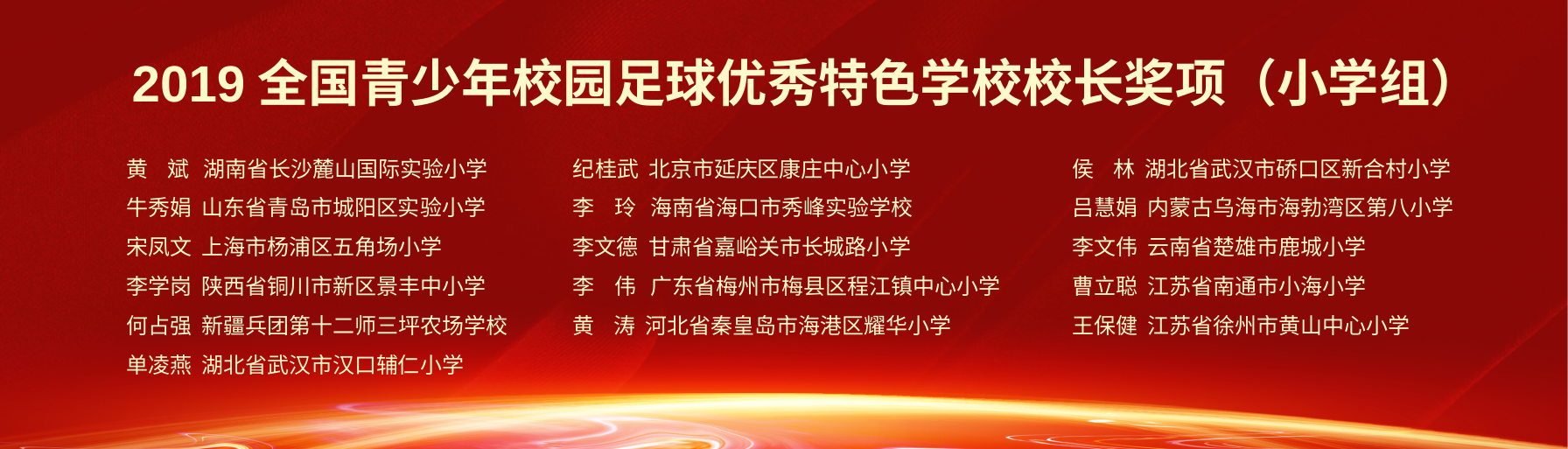

2019全国青少年校园足球优秀特色学校校长奖项（小学组）
黄    斌   湖南省长沙麓山国际实验小学
牛秀娟  山东省青岛市城阳区实验小学
宋凤文  上海市杨浦区五角场小学
李学岗  陕西省铜川市新区景丰中小学
何占强  新疆兵团第十二师三坪农场学校
单凌燕  湖北省武汉市汉口辅仁小学
纪桂武  北京市延庆区康庄中心小学
李    玲   海南省海口市秀峰实验学校
李文德  甘肃省嘉峪关市长城路小学
李    伟   广东省梅州市梅县区程江镇中心小学
黄    涛  河北省秦皇岛市海港区耀华小学
侯    林  湖北省武汉市硚口区新合村小学
吕慧娟  内蒙古乌海市海勃湾区第八小学
李文伟  云南省楚雄市鹿城小学
曹立聪  江苏省南通市小海小学
王保健  江苏省徐州市黄山中心小学